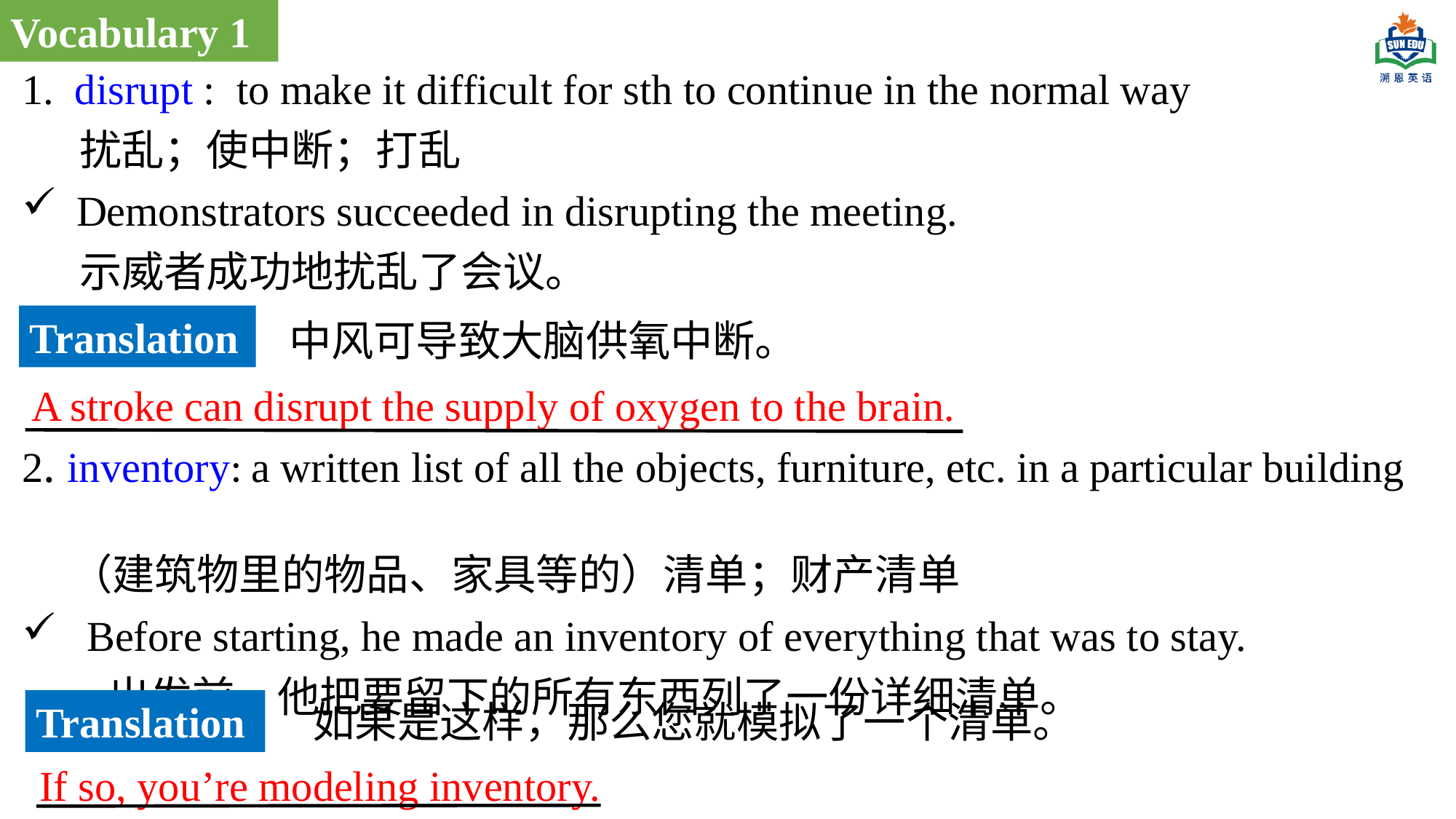

Vocabulary 1
1.  disrupt :  to make it difficult for sth to continue in the normal way
     扰乱；使中断；打乱
Demonstrators succeeded in disrupting the meeting.
     示威者成功地扰乱了会议。

2. inventory: a written list of all the objects, furniture, etc. in a particular building
    （建筑物里的物品、家具等的）清单；财产清单
 Before starting, he made an inventory of everything that was to stay.
        出发前，他把要留下的所有东西列了一份详细清单。
Translation
中风可导致大脑供氧中断。
A stroke can disrupt the supply of oxygen to the brain.
Translation
如果是这样，那么您就模拟了一个清单。
If so, you’re modeling inventory.